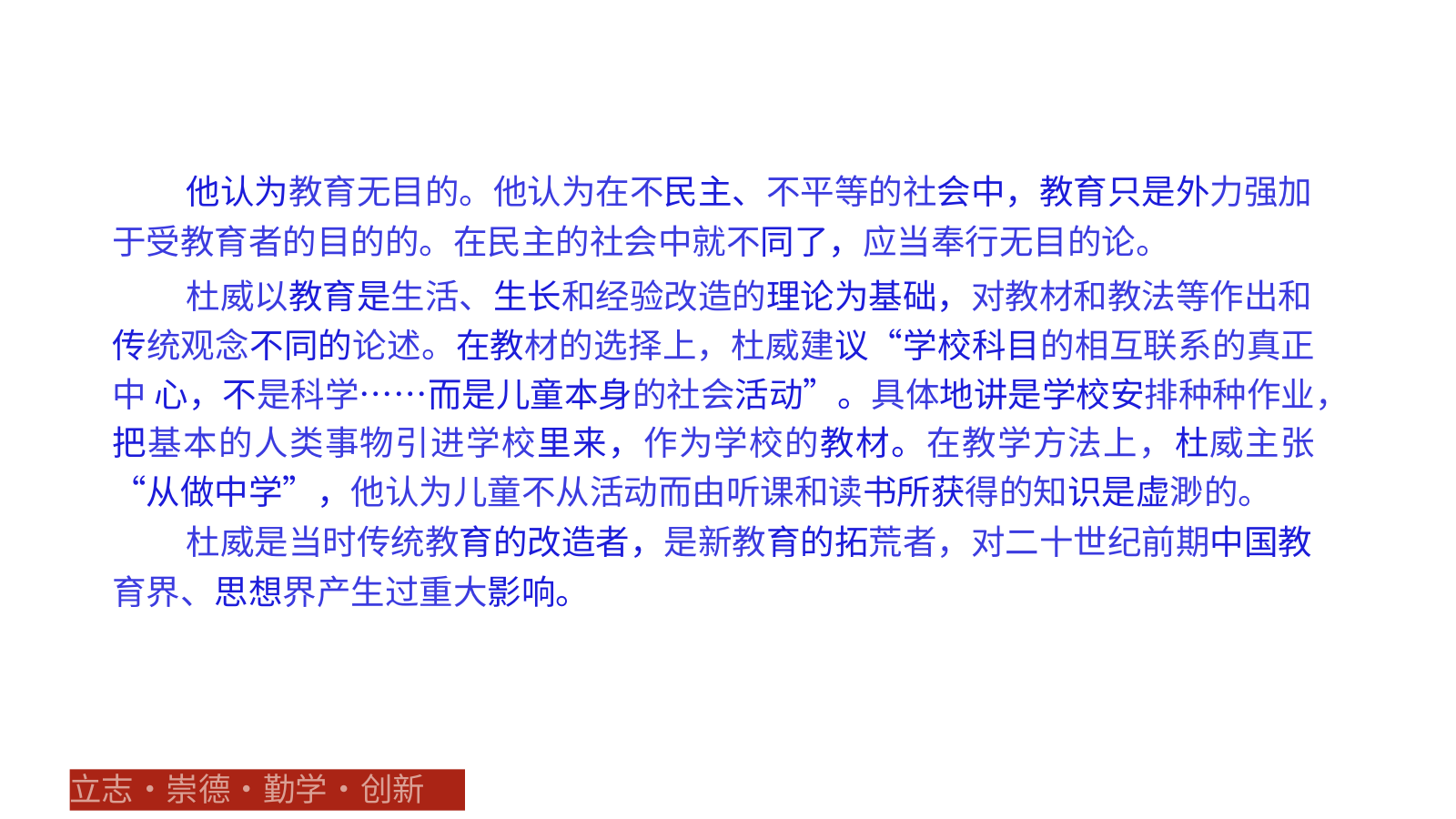

他认为教育无目的。他认为在不民主、不平等的社会中，教育只是外力强加
于受教育者的目的的。在民主的社会中就不同了，应当奉行无目的论。
杜威以教育是生活、生长和经验改造的理论为基础，对教材和教法等作出和
传统观念不同的论述。在教材的选择上，杜威建议“学校科目的相互联系的真正中 心，不是科学……而是儿童本身的社会活动”。具体地讲是学校安排种种作业，把基本的人类事物引进学校里来，作为学校的教材。在教学方法上，杜威主张“从做中学”，他认为儿童不从活动而由听课和读书所获得的知识是虚渺的。
杜威是当时传统教育的改造者，是新教育的拓荒者，对二十世纪前期中国教 育界、思想界产生过重大影响。
立志•崇德•勤学•创新